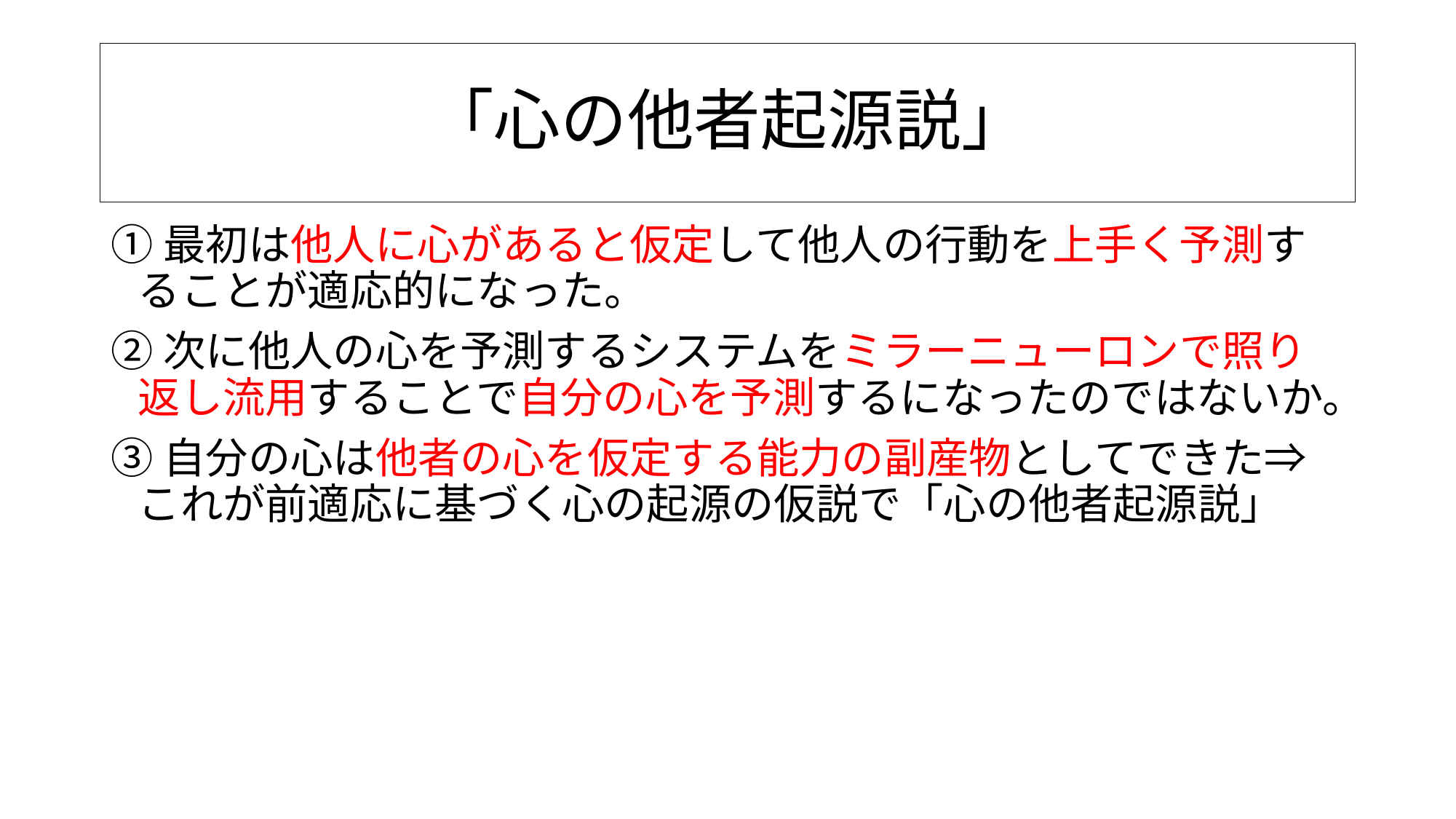

# 「心の他者起源説」
①最初は他人に心があると仮定して他人の行動を上手く予測することが適応的になった。
②次に他人の心を予測するシステムをミラーニューロンで照り返し流用することで自分の心を予測するになったのではないか。
③自分の心は他者の心を仮定する能力の副産物としてできた⇒これが前適応に基づく心の起源の仮説で「心の他者起源説」